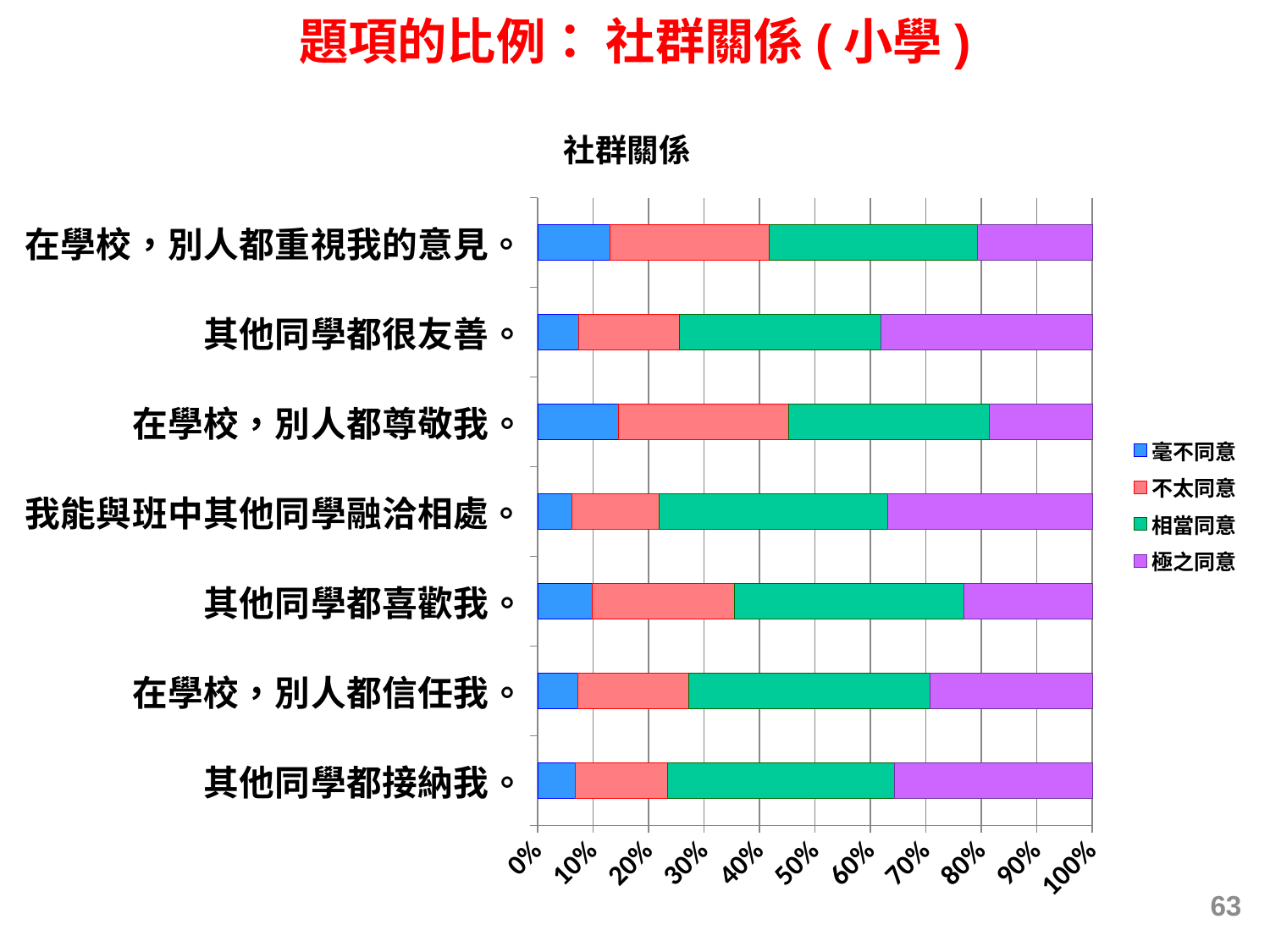

# 題項的比例： 社群關係(小學)

### Chart: 社群關係

| Category | 毫不同意 | 不太同意 | 相當同意 | 極之同意 |
|---|---|---|---|---|
| 其他同學都接納我。 | 0.06794637416209631 | 0.16646353849278894 | 0.40970952671135474 | 0.355880560633761 |
| 在學校，別人都信任我。 | 0.0719959266802444 | 0.20091649694501054 | 0.43380855397148776 | 0.29327902240325865 |
| 其他同學都喜歡我。 | 0.09921644448967153 | 0.2552152233642009 | 0.4147756181947698 | 0.2307927139513585 |
| 我能與班中其他同學融洽相處。 | 0.0623915041356072 | 0.1573572960277753 | 0.4109057490043909 | 0.3693454508322271 |
| 在學校，別人都尊敬我。 | 0.14602625419761894 | 0.306400732675283 | 0.3625725043248206 | 0.18500050880227975 |
| 其他同學都很友善。 | 0.07398690135079841 | 0.18164142447810094 | 0.3627711829717563 | 0.38160049119934636 |
| 在學校，別人都重視我的意見。 | 0.13086872390263768 | 0.2860780120175173 | 0.3764130766880545 | 0.20664018739179188 |
63